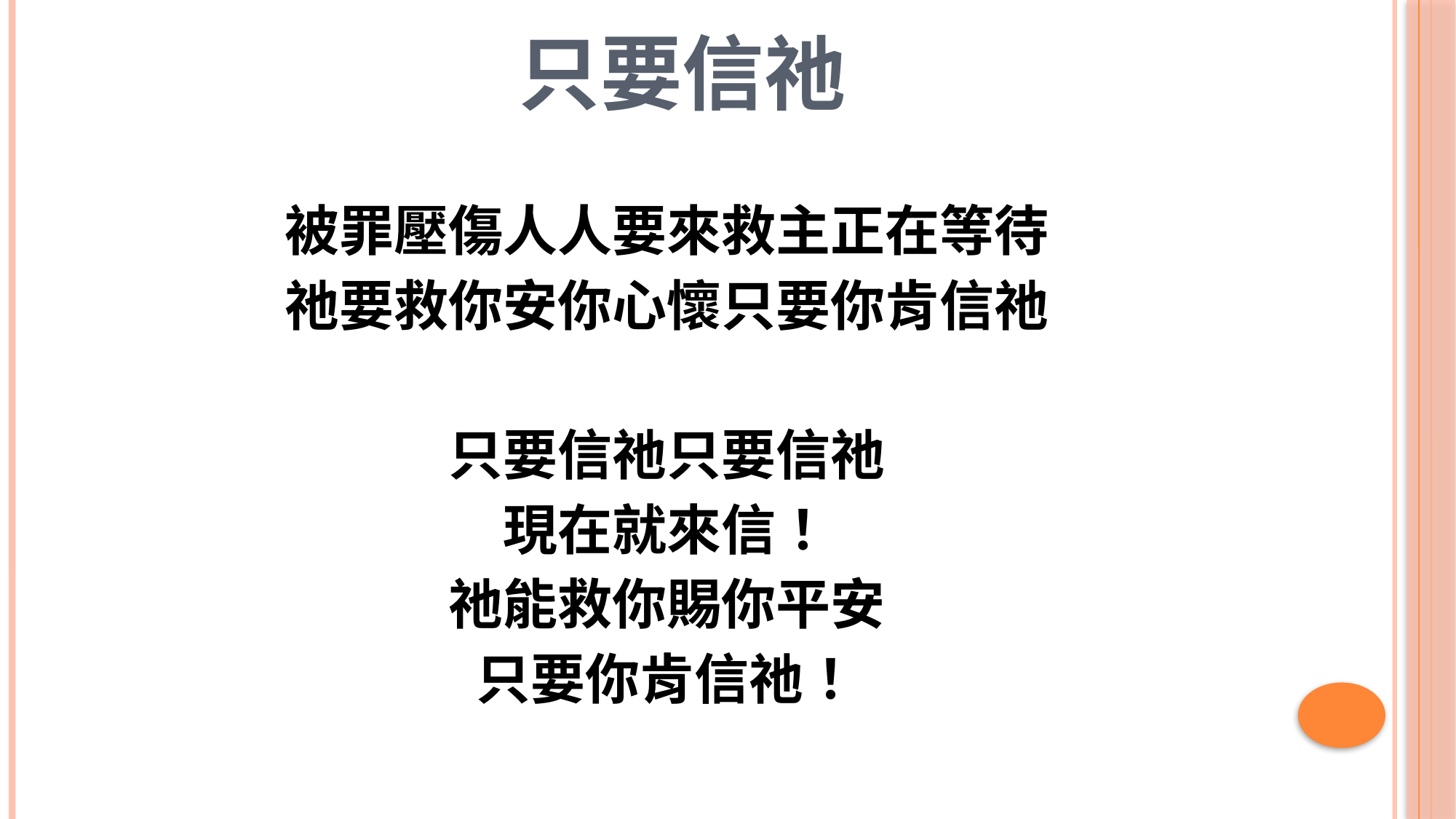

# 只要信祂
被罪壓傷人人要來救主正在等待
祂要救你安你心懷只要你肯信祂

只要信祂只要信祂
現在就來信！
祂能救你賜你平安
只要你肯信祂！